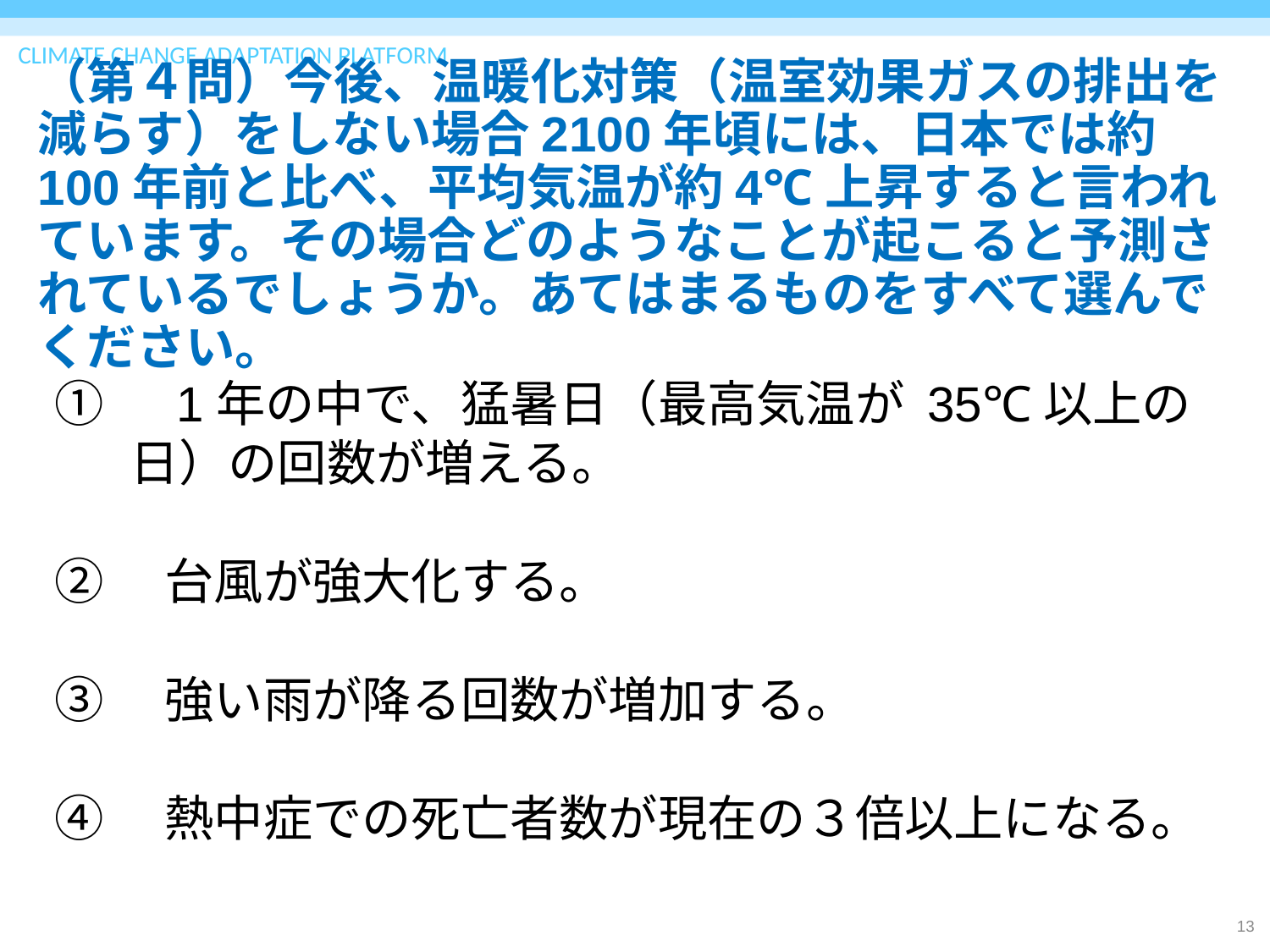

# （第４問）今後、温暖化対策（温室効果ガスの排出を減らす）をしない場合2100年頃には、日本では約100年前と比べ、平均気温が約4℃上昇すると言われています。その場合どのようなことが起こると予測されているでしょうか。あてはまるものをすべて選んでください。
①　1年の中で、猛暑日（最高気温が 35℃以上の日）の回数が増える。

②　台風が強大化する。

③　強い雨が降る回数が増加する。

④　熱中症での死亡者数が現在の３倍以上になる。
13